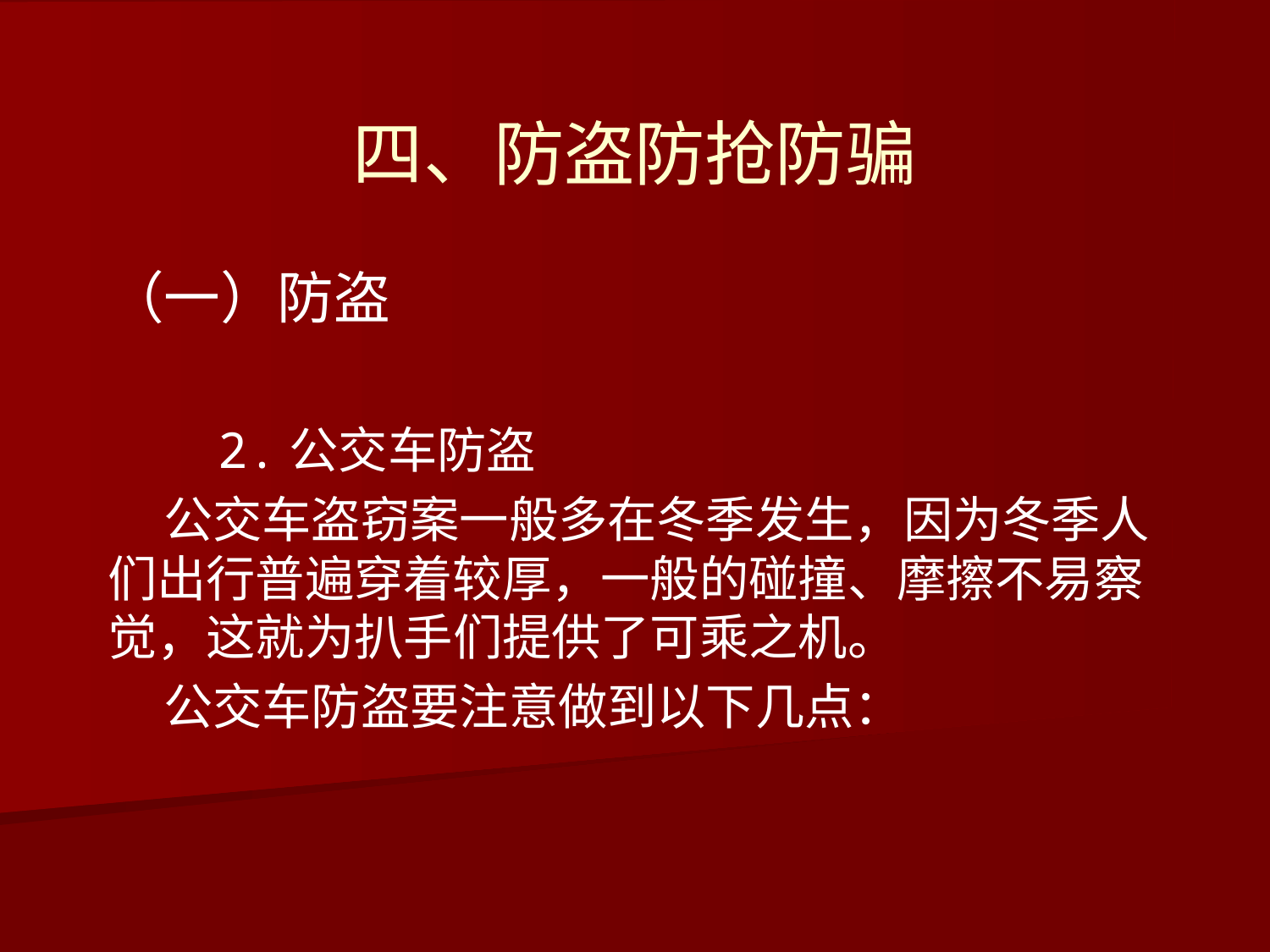

# 四、防盗防抢防骗
（一）防盗

　　2.公交车防盗
    公交车盗窃案一般多在冬季发生，因为冬季人们出行普遍穿着较厚，一般的碰撞、摩擦不易察觉，这就为扒手们提供了可乘之机。
    公交车防盗要注意做到以下几点：

57